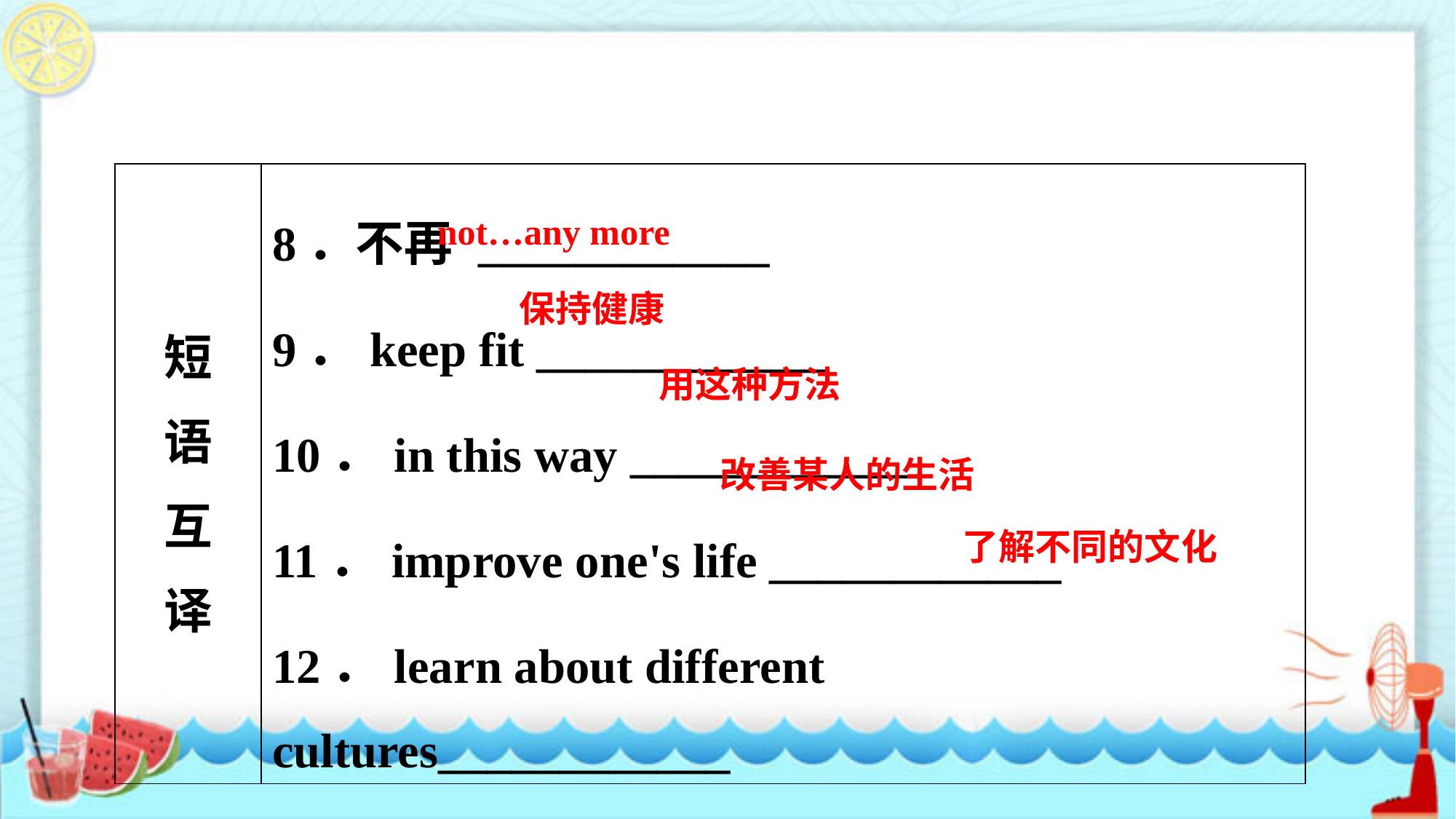

| 短 语 互 译 | 8．不再 \_\_\_\_\_\_\_\_\_\_\_\_ 9．keep fit \_\_\_\_\_\_\_\_\_\_\_\_ 10．in this way \_\_\_\_\_\_\_\_\_\_\_\_ 11．improve one's life \_\_\_\_\_\_\_\_\_\_\_\_ 12．learn about different cultures\_\_\_\_\_\_\_\_\_\_\_\_ |
| --- | --- |
not…any more
保持健康

用这种方法
改善某人的生活
了解不同的文化